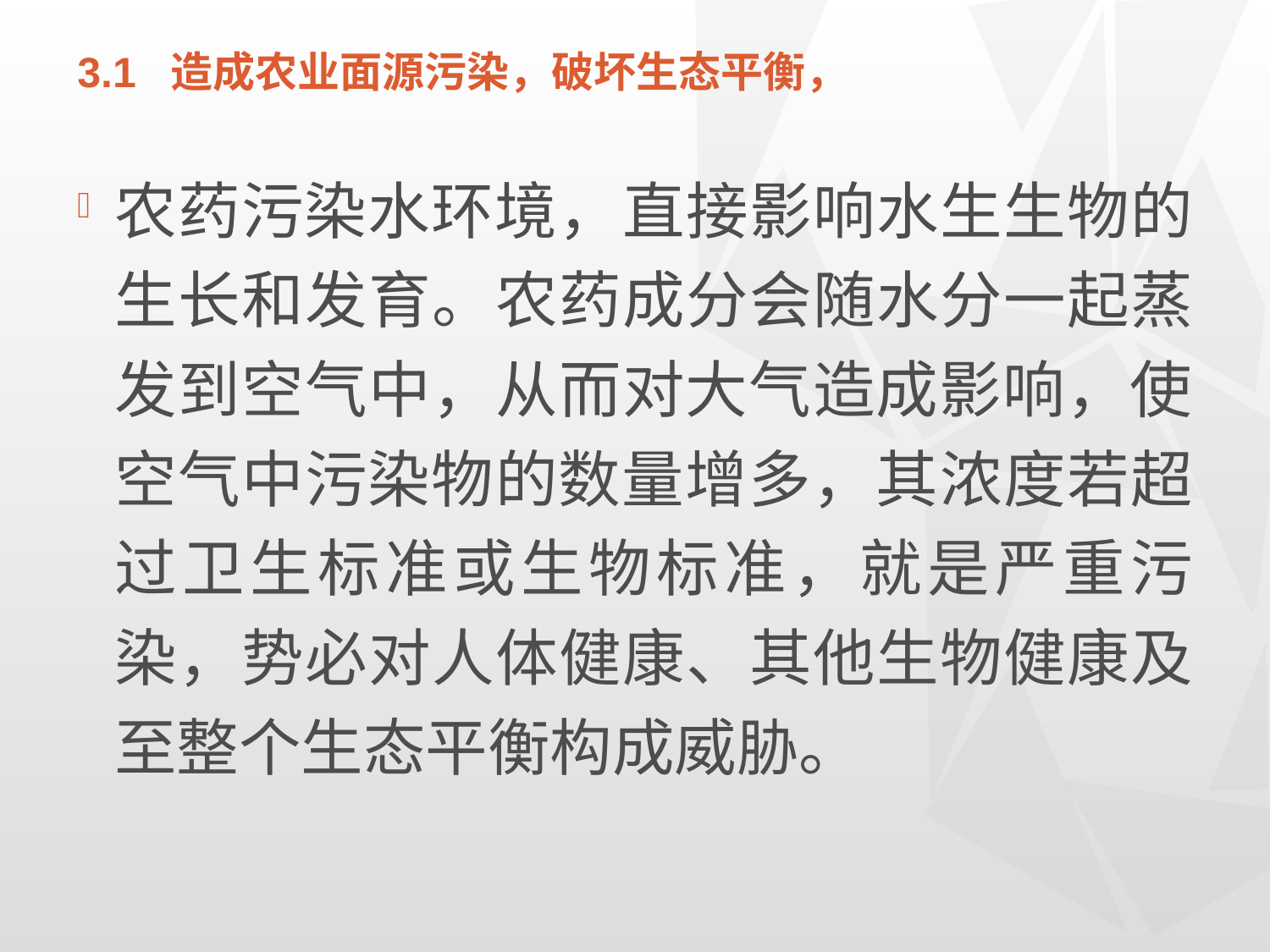

# 3.1  造成农业面源污染，破坏生态平衡，
农药污染水环境，直接影响水生生物的生长和发育。农药成分会随水分一起蒸发到空气中，从而对大气造成影响，使空气中污染物的数量增多，其浓度若超过卫生标准或生物标准，就是严重污染，势必对人体健康、其他生物健康及至整个生态平衡构成威胁。